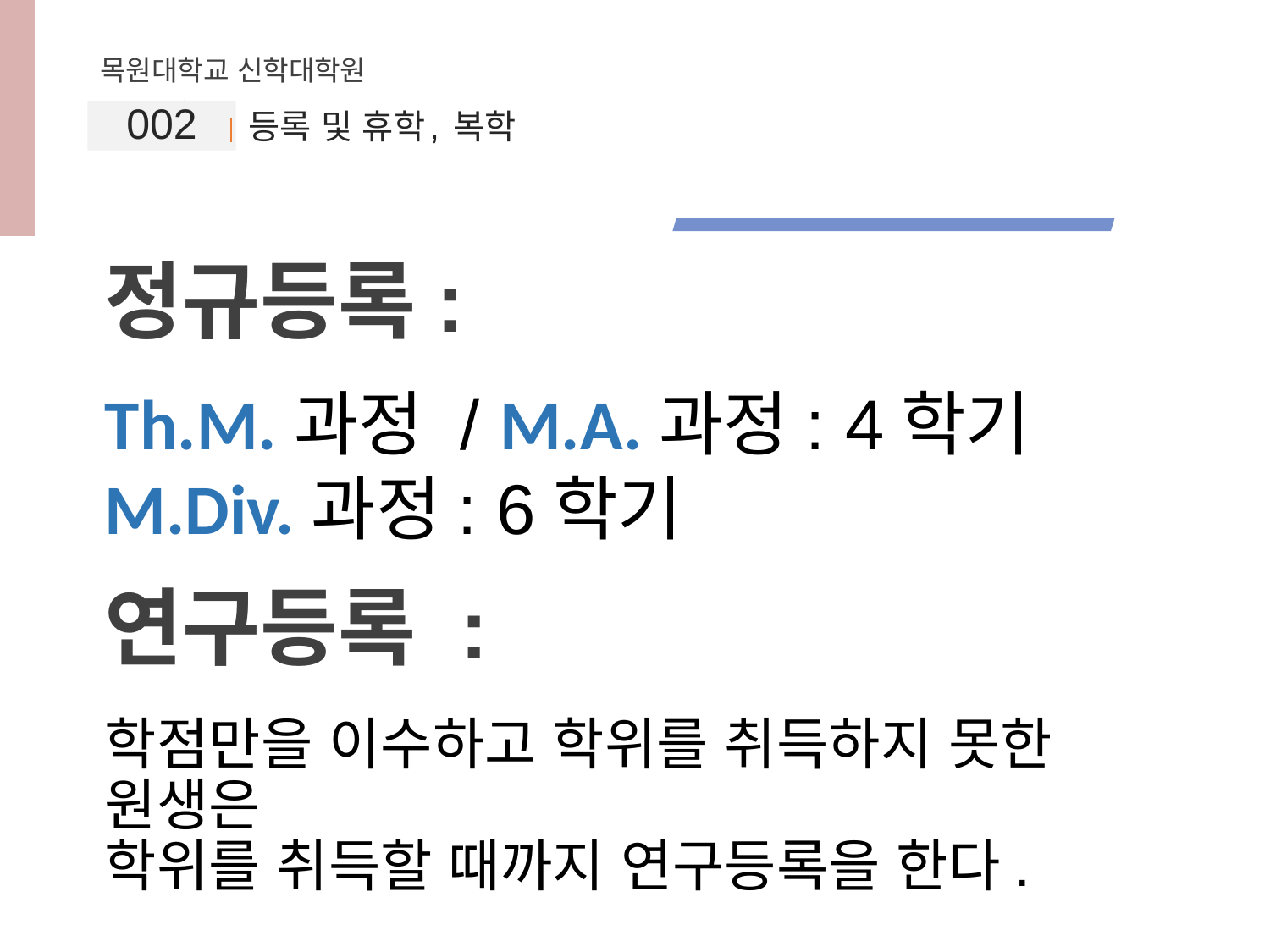

목원대학교 신학대학원
002
# 등록 및 휴학, 복학
정규등록:

Th.M.과정 / M.A.과정: 4학기
M.Div.과정: 6학기

연구등록 :

학점만을 이수하고 학위를 취득하지 못한 원생은
학위를 취득할 때까지 연구등록을 한다.